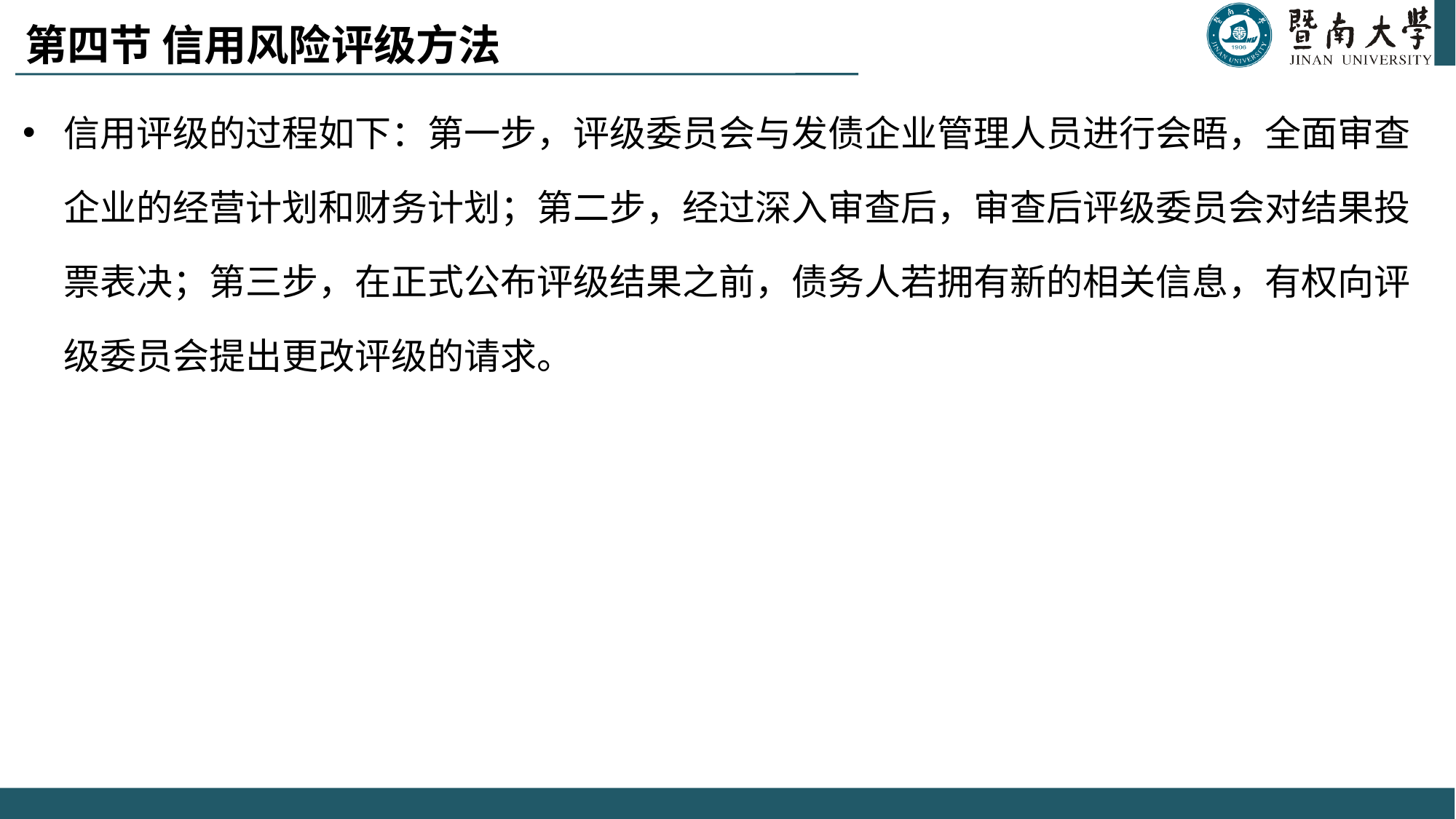

# 第四节 信用风险评级方法
信用评级的过程如下：第一步，评级委员会与发债企业管理人员进行会晤，全面审查企业的经营计划和财务计划；第二步，经过深入审查后，审查后评级委员会对结果投票表决；第三步，在正式公布评级结果之前，债务人若拥有新的相关信息，有权向评级委员会提出更改评级的请求。